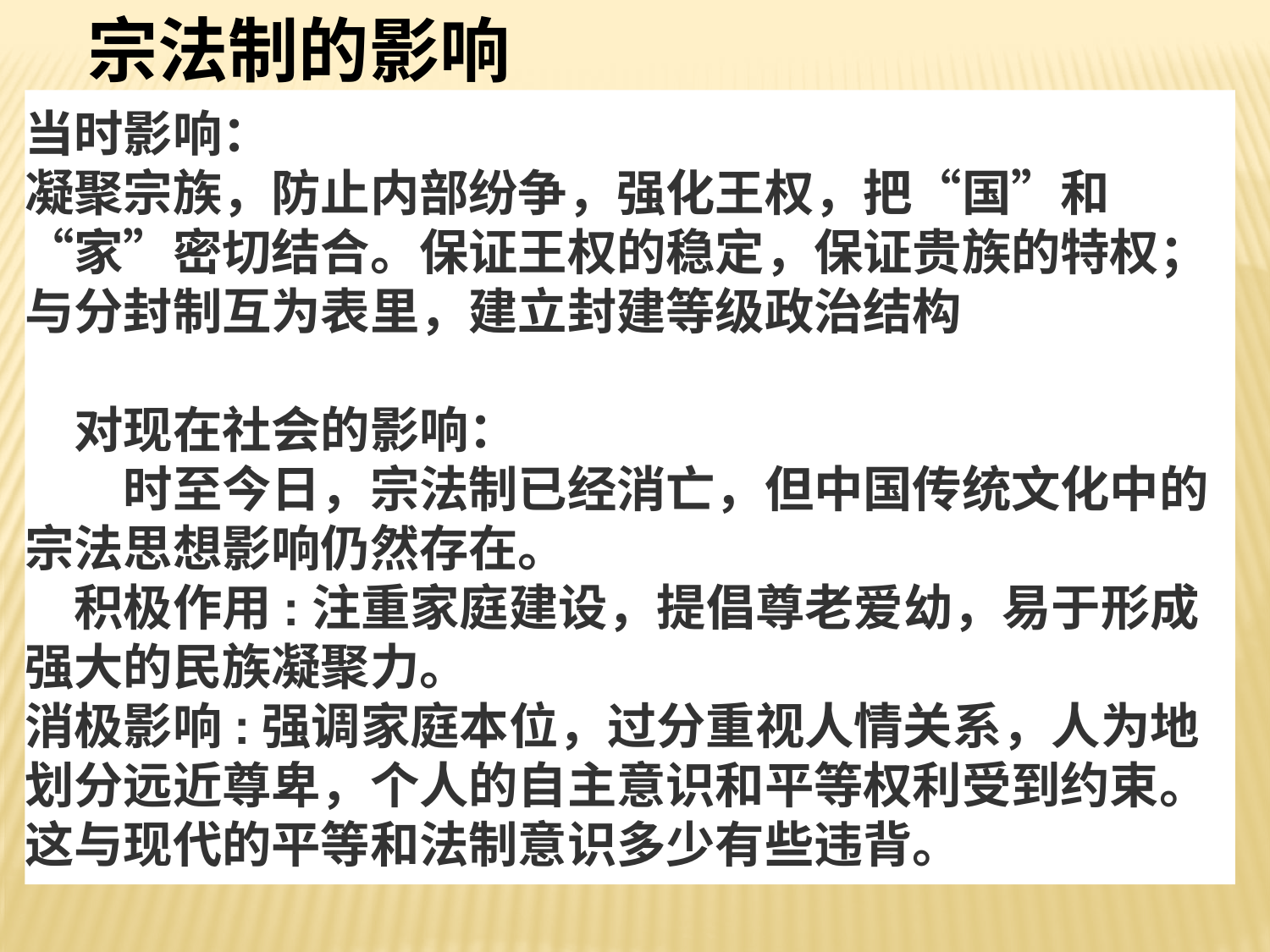

宗法制的影响
当时影响：
凝聚宗族，防止内部纷争，强化王权，把“国”和“家”密切结合。保证王权的稳定，保证贵族的特权；
与分封制互为表里，建立封建等级政治结构
　对现在社会的影响：
　　时至今日，宗法制已经消亡，但中国传统文化中的宗法思想影响仍然存在。
　积极作用:注重家庭建设，提倡尊老爱幼，易于形成强大的民族凝聚力。
消极影响:强调家庭本位，过分重视人情关系，人为地划分远近尊卑，个人的自主意识和平等权利受到约束。这与现代的平等和法制意识多少有些违背。